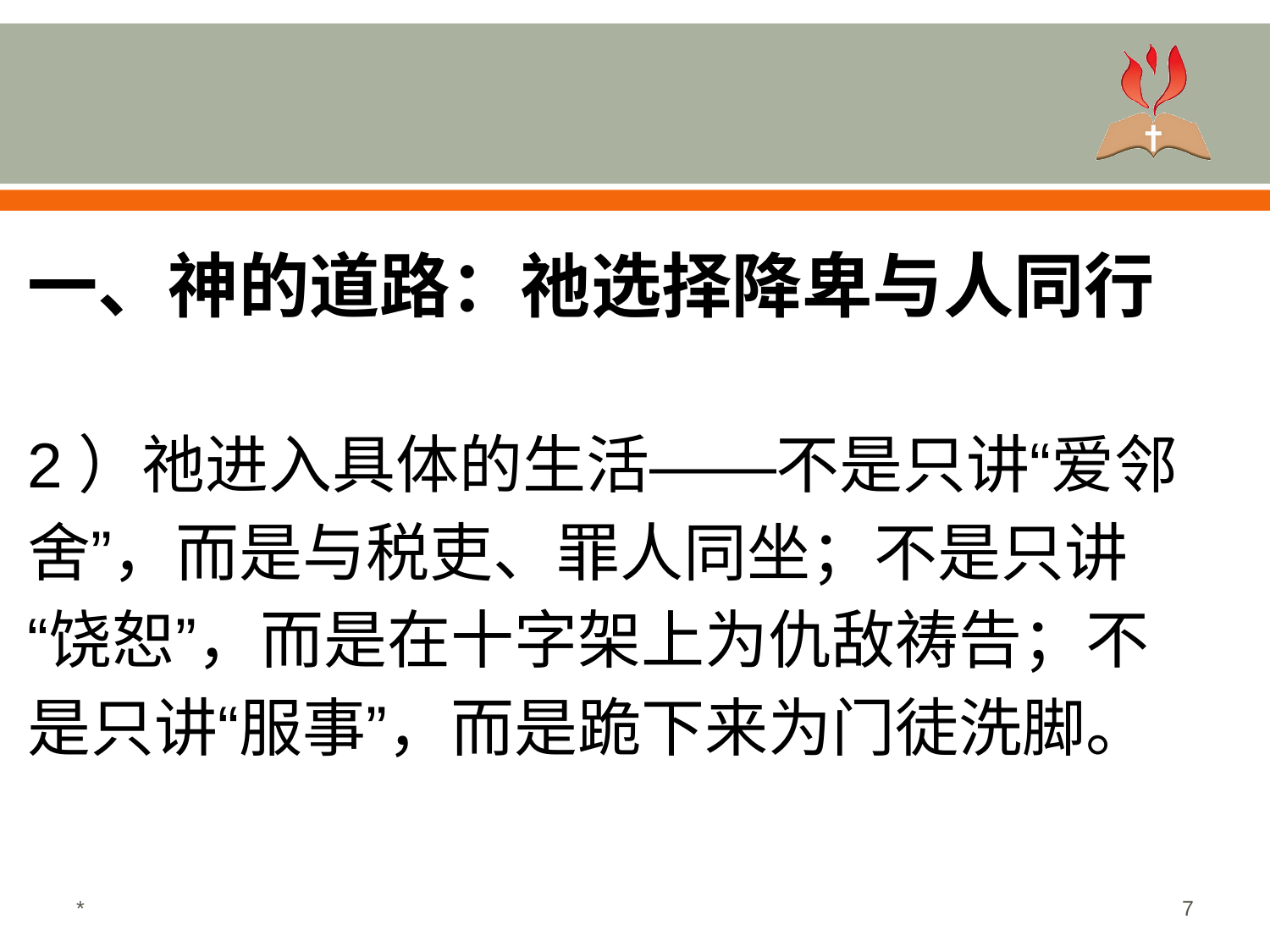

#
一、神的道路：祂选择降卑与人同行

2）祂进入具体的生活——不是只讲“爱邻舍”，而是与税吏、罪人同坐；不是只讲“饶恕”，而是在十字架上为仇敌祷告；不是只讲“服事”，而是跪下来为门徒洗脚。

*
7